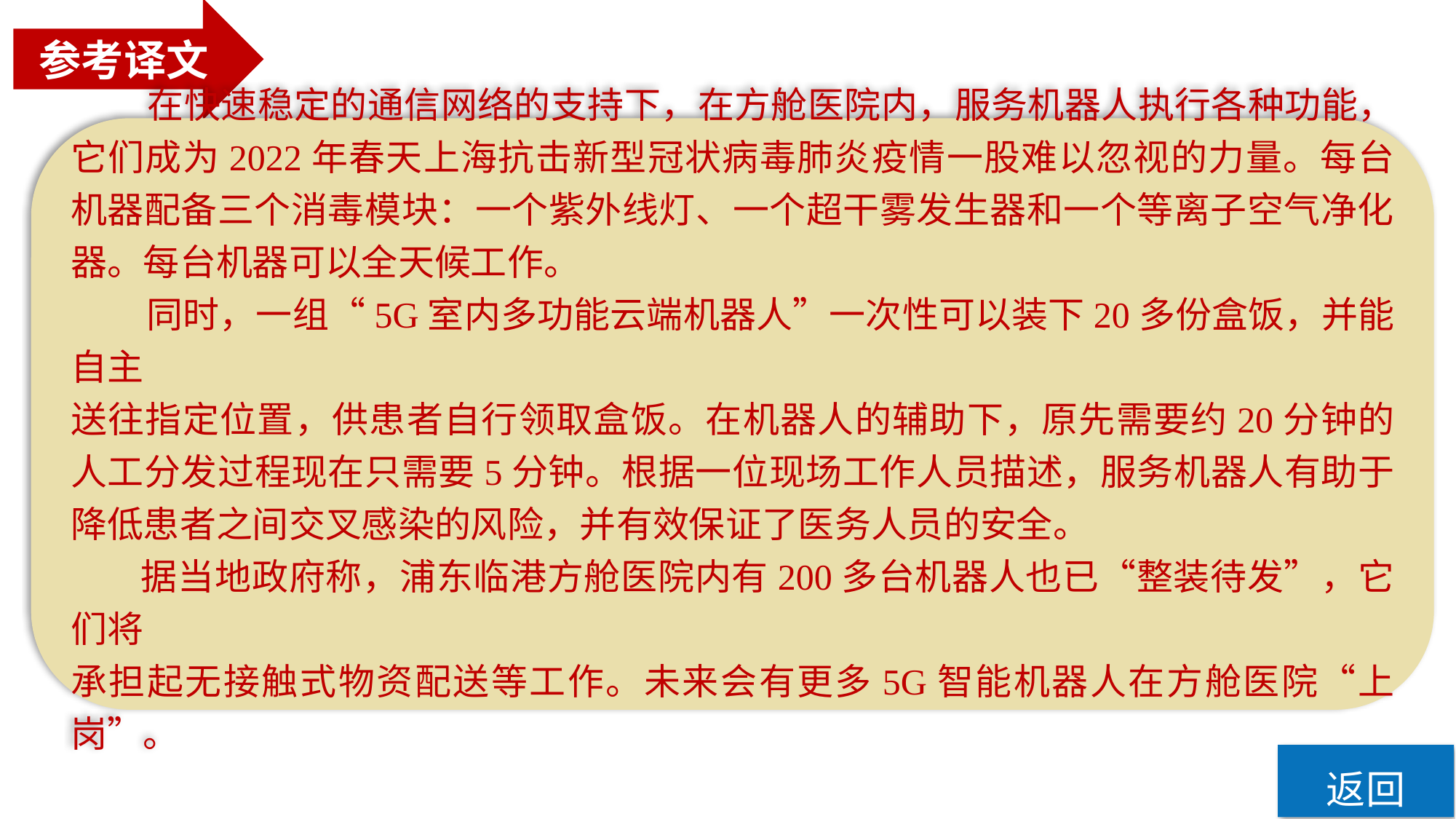

参考译文
        在快速稳定的通信网络的支持下，在方舱医院内，服务机器人执行各种功能，它们成为2022年春天上海抗击新型冠状病毒肺炎疫情一股难以忽视的力量。每台机器配备三个消毒模块：一个紫外线灯、一个超干雾发生器和一个等离子空气净化器。每台机器可以全天候工作。
        同时，一组“5G室内多功能云端机器人”一次性可以装下20多份盒饭，并能自主
送往指定位置，供患者自行领取盒饭。在机器人的辅助下，原先需要约20分钟的人工分发过程现在只需要5分钟。根据一位现场工作人员描述，服务机器人有助于降低患者之间交叉感染的风险，并有效保证了医务人员的安全。
       据当地政府称，浦东临港方舱医院内有200多台机器人也已“整装待发”，它们将
承担起无接触式物资配送等工作。未来会有更多5G智能机器人在方舱医院“上岗”。
返回